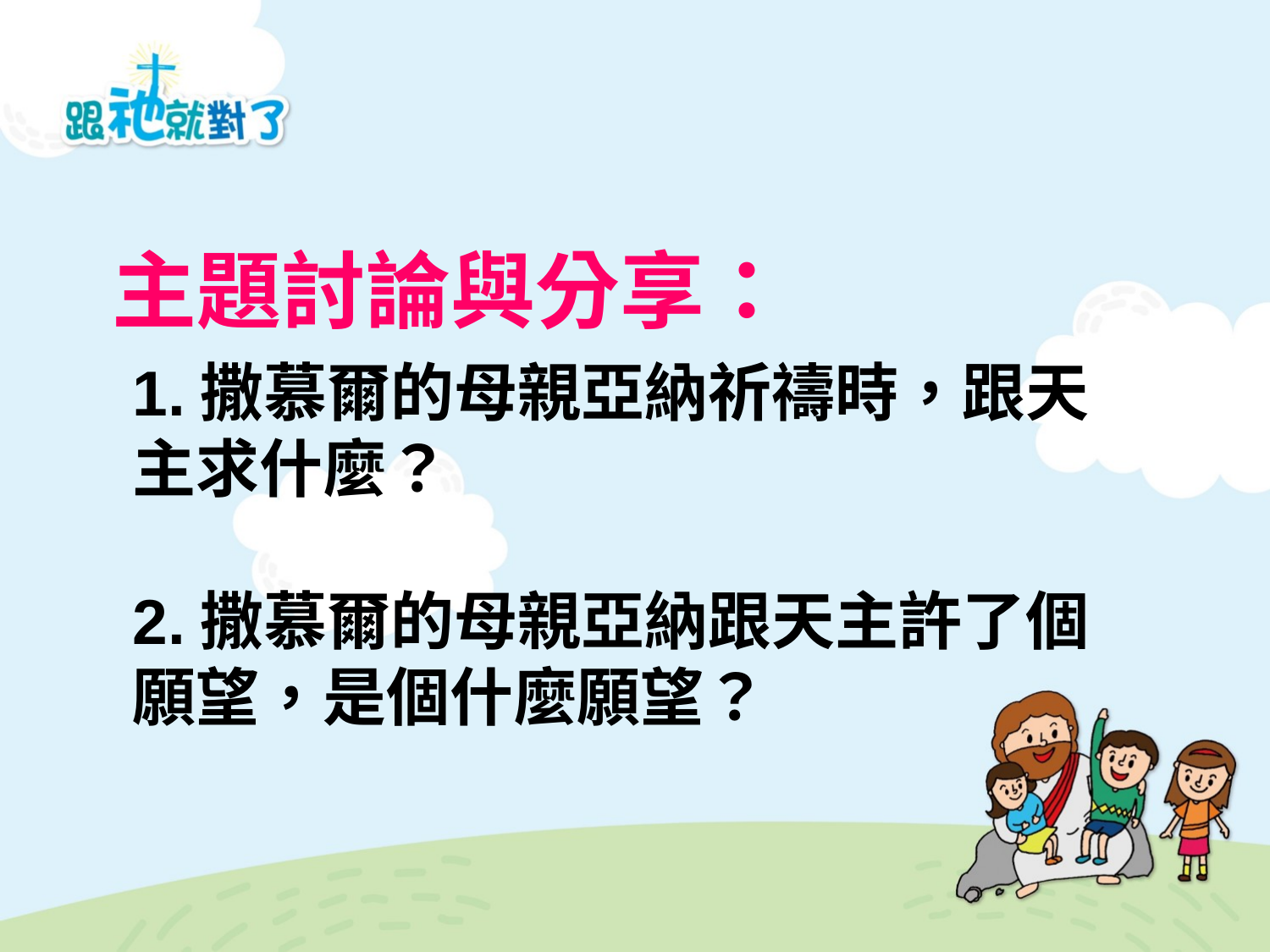

主題討論與分享：
1.撒慕爾的母親亞納祈禱時，跟天主求什麼？

2.撒慕爾的母親亞納跟天主許了個願望，是個什麼願望？